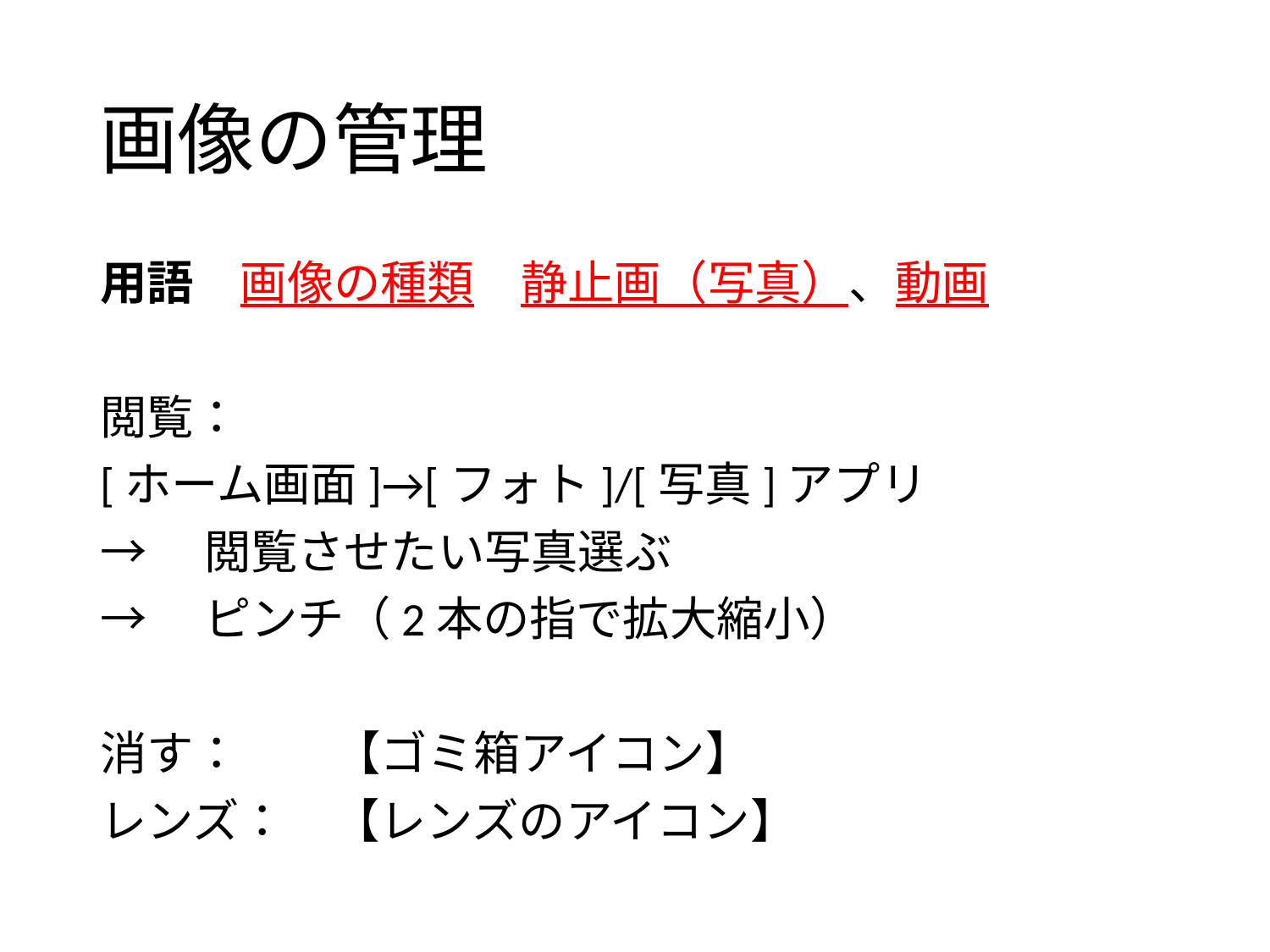

# 画像の管理
用語　画像の種類　静止画（写真）、動画

閲覧：
[ホーム画面]→[フォト]/[写真]アプリ
→　閲覧させたい写真選ぶ
→　ピンチ（2本の指で拡大縮小）

消す：　　【ゴミ箱アイコン】
レンズ：　【レンズのアイコン】